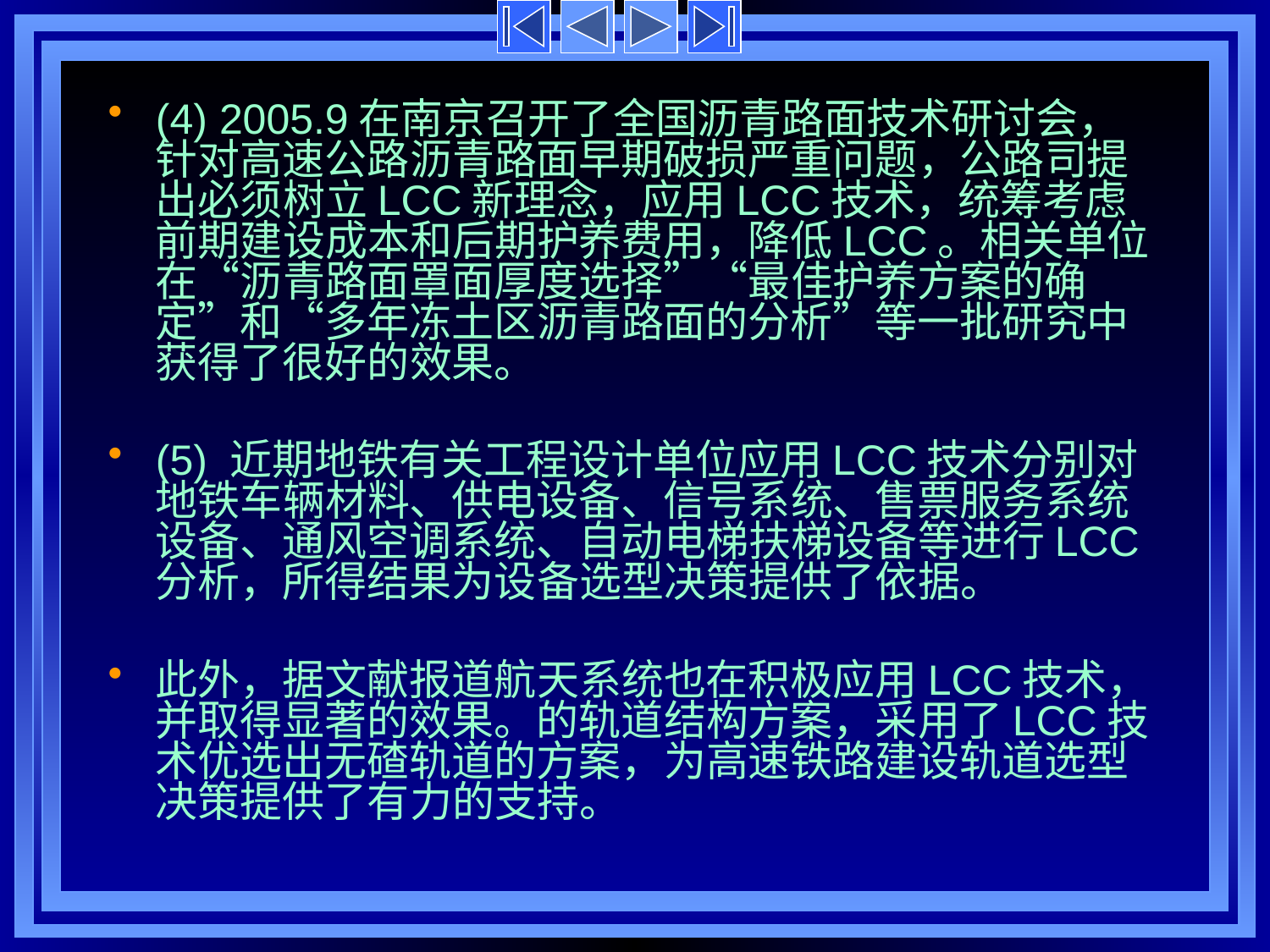

#
(4) 2005.9在南京召开了全国沥青路面技术研讨会，针对高速公路沥青路面早期破损严重问题，公路司提出必须树立LCC新理念，应用LCC技术，统筹考虑前期建设成本和后期护养费用，降低LCC。相关单位在“沥青路面罩面厚度选择”“最佳护养方案的确定”和“多年冻土区沥青路面的分析”等一批研究中获得了很好的效果。

(5) 近期地铁有关工程设计单位应用LCC技术分别对地铁车辆材料、供电设备、信号系统、售票服务系统设备、通风空调系统、自动电梯扶梯设备等进行LCC分析，所得结果为设备选型决策提供了依据。

此外，据文献报道航天系统也在积极应用LCC技术，并取得显著的效果。的轨道结构方案，采用了LCC技术优选出无碴轨道的方案，为高速铁路建设轨道选型决策提供了有力的支持。